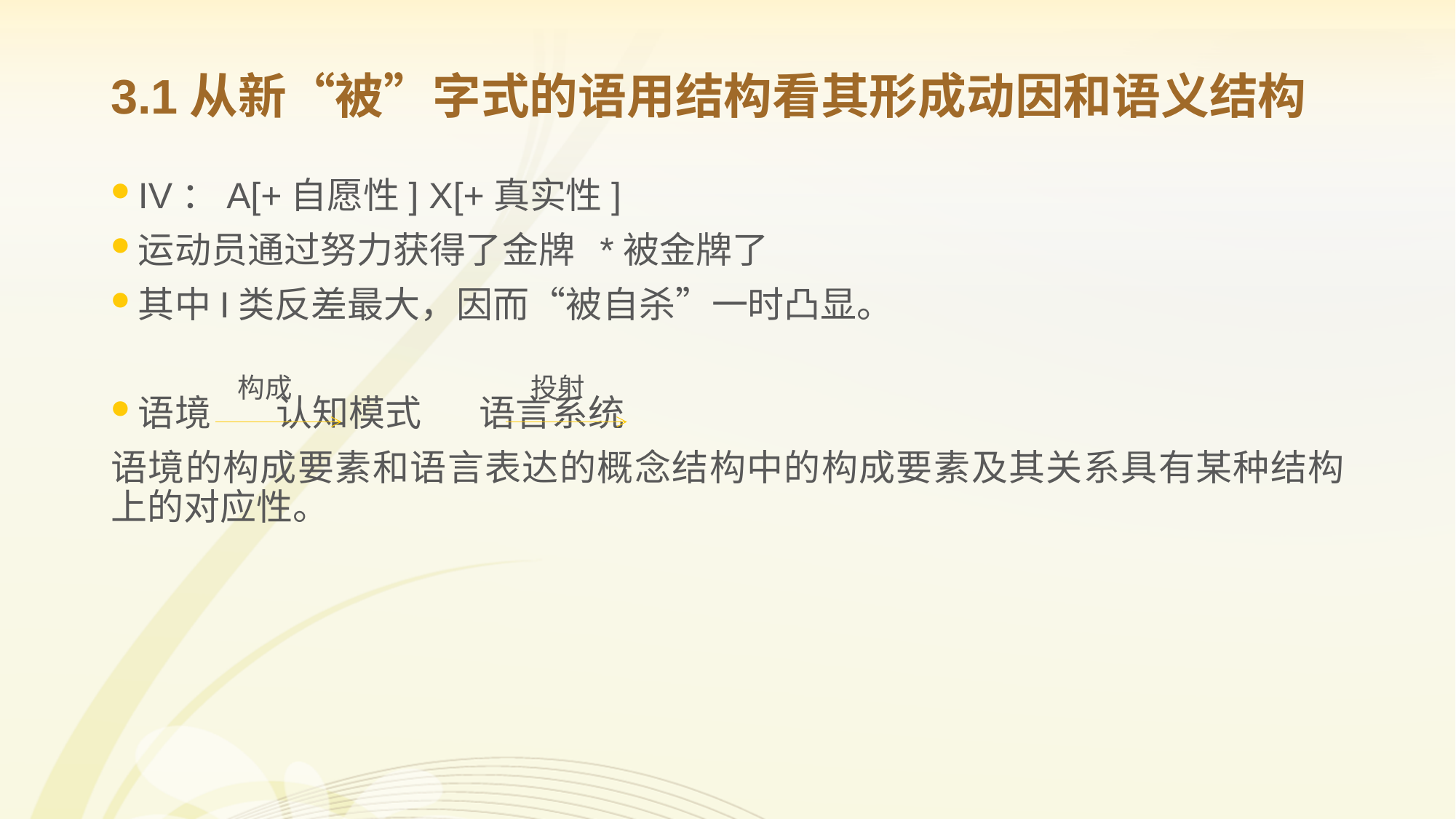

# 3.1从新“被”字式的语用结构看其形成动因和语义结构
IV：A[+自愿性] X[+真实性]
运动员通过努力获得了金牌  *被金牌了
其中I类反差最大，因而“被自杀”一时凸显。

语境        认知模式       语言系统
语境的构成要素和语言表达的概念结构中的构成要素及其关系具有某种结构上的对应性。
构成
投射